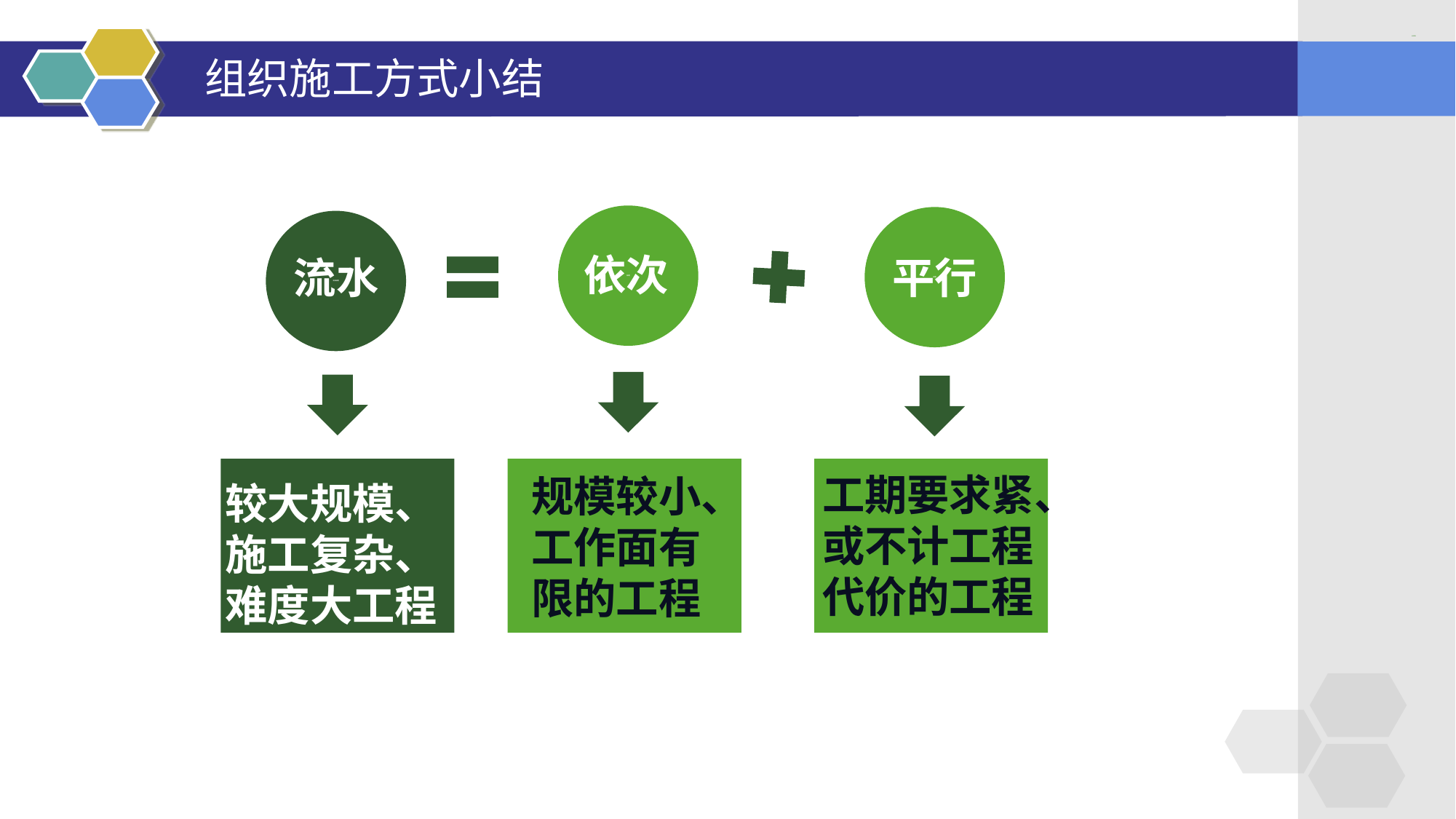

LOGO
# 组织施工方式小结
标题
标题
流水标题

依次
流水
平行

工期要求紧、或不计工程代价的工程
规模较小、工作面有限的工程
较大规模、施工复杂、难度大工程
单击编辑标题
单击此处可编辑内容，根据您的需要自由拉伸文本框大小